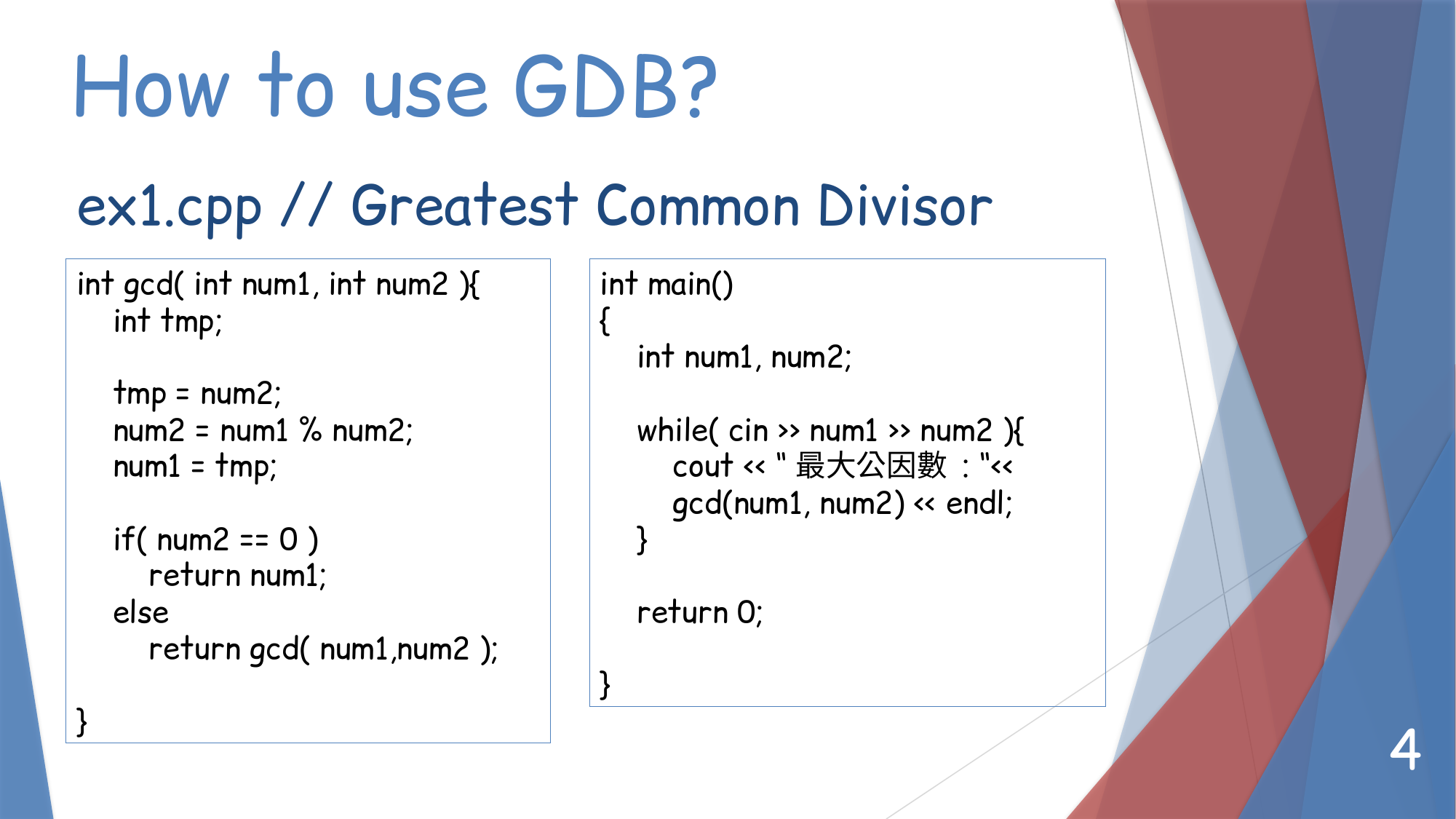

# How to use GDB?
ex1.cpp // Greatest Common Divisor
int gcd( int num1, int num2 ){
    int tmp;

    tmp = num2;
    num2 = num1 % num2;
    num1 = tmp;

    if( num2 == 0 )
        return num1;
    else
        return gcd( num1,num2 );

}
int main()
{
    int num1, num2;

    while( cin >> num1 >> num2 ){
        cout << “最大公因數 : “<<
        gcd(num1, num2) << endl;
    }

    return 0;

}
4